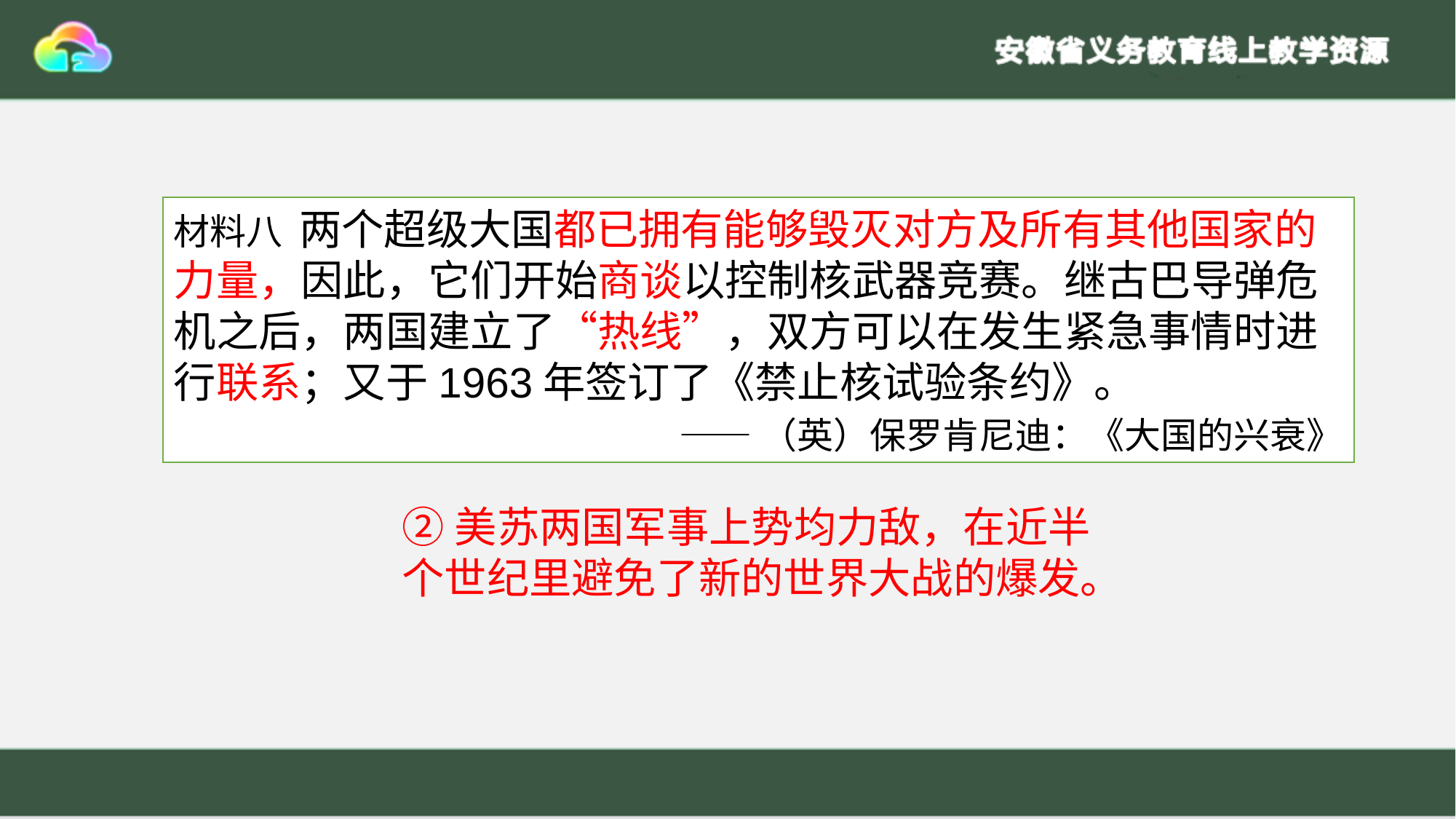

材料八  两个超级大国都已拥有能够毁灭对方及所有其他国家的力量，因此，它们开始商谈以控制核武器竞赛。继古巴导弹危机之后，两国建立了“热线”，双方可以在发生紧急事情时进行联系；又于1963年签订了《禁止核试验条约》。
               ——（英）保罗肯尼迪：《大国的兴衰》
②美苏两国军事上势均力敌，在近半个世纪里避免了新的世界大战的爆发。